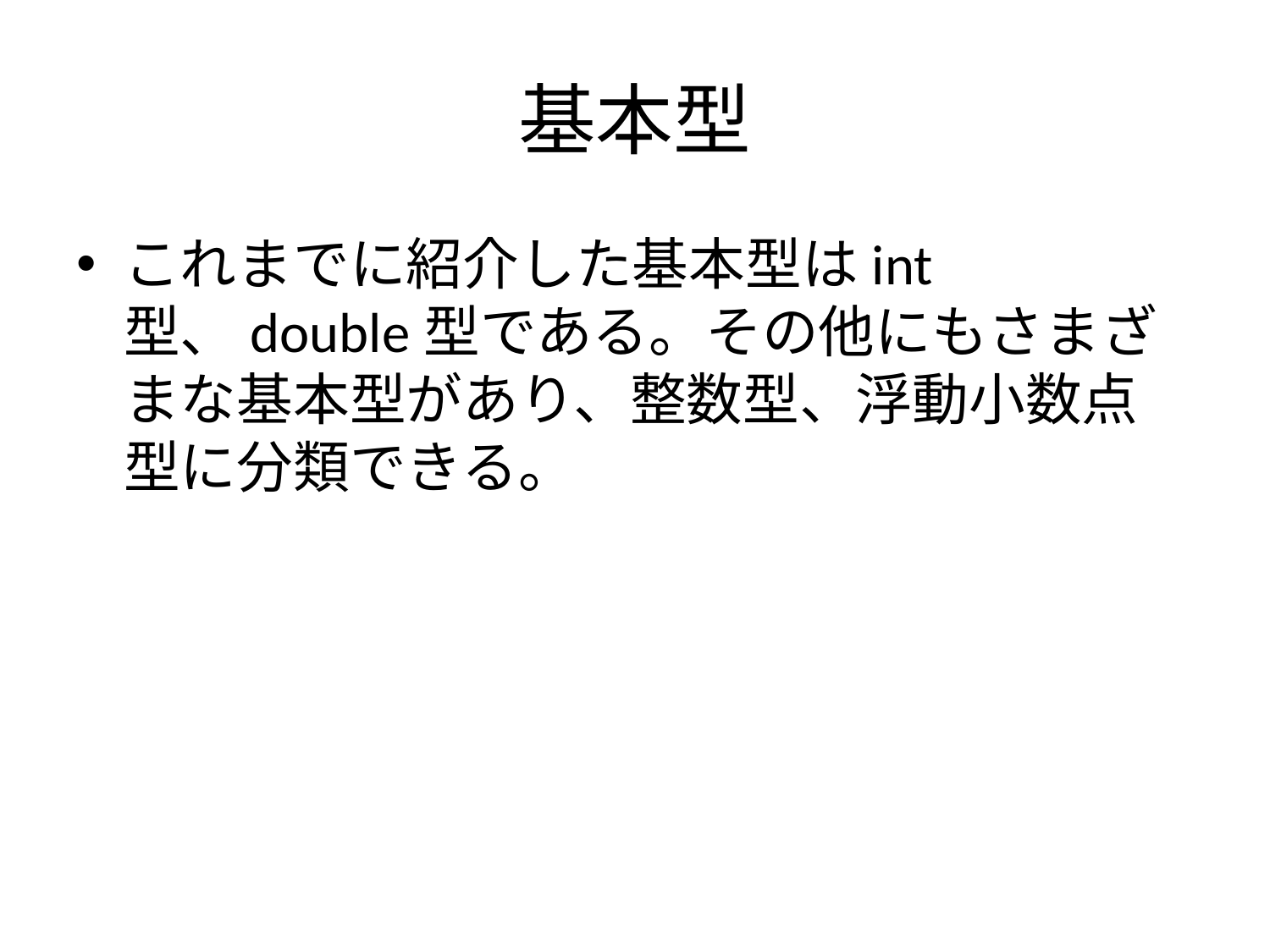

# 基本型
これまでに紹介した基本型はint型、double型である。その他にもさまざまな基本型があり、整数型、浮動小数点型に分類できる。